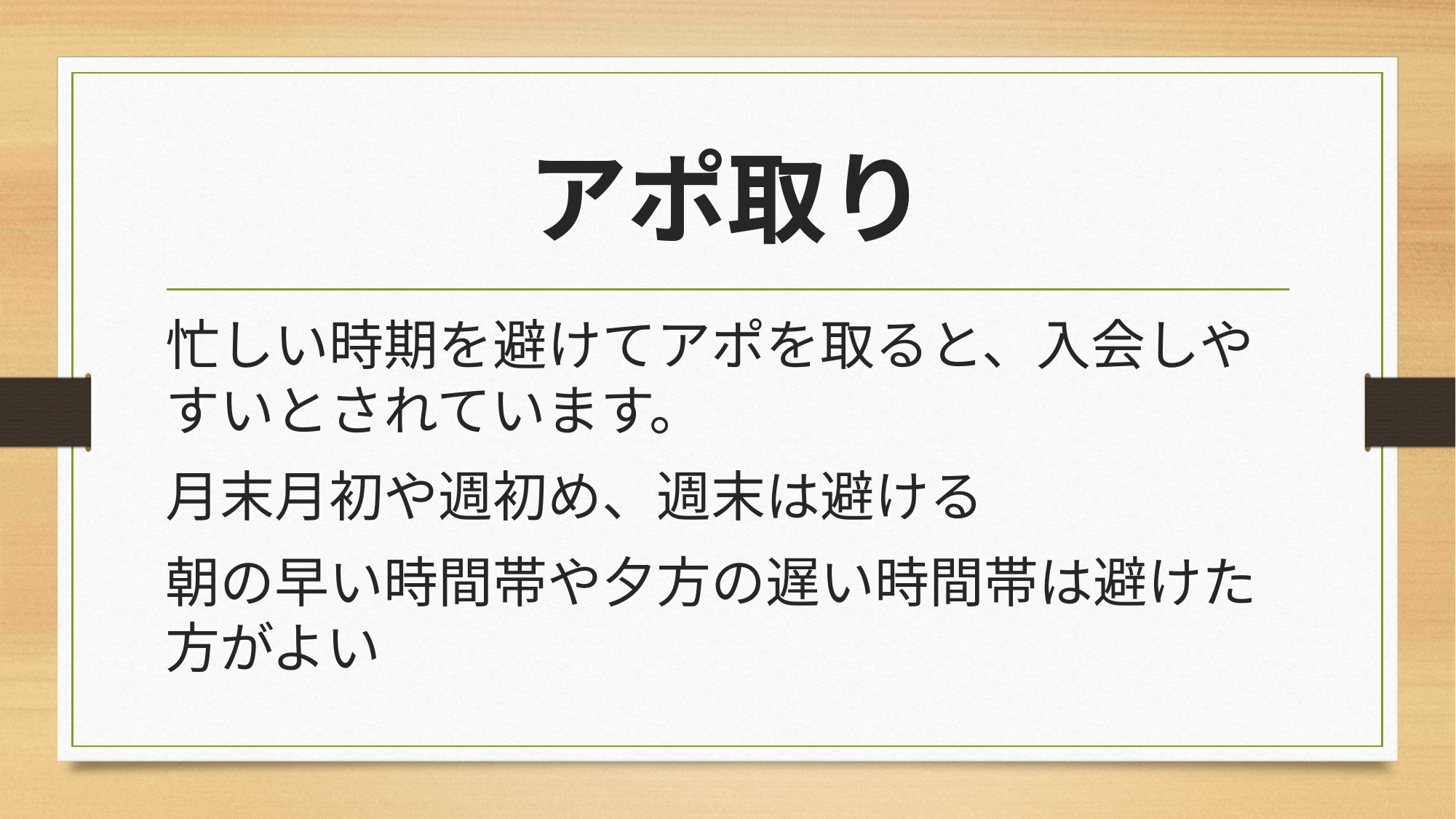

# アポ取り
忙しい時期を避けてアポを取ると、入会しやすいとされています。
月末月初や週初め、週末は避ける
朝の早い時間帯や夕方の遅い時間帯は避けた方がよい